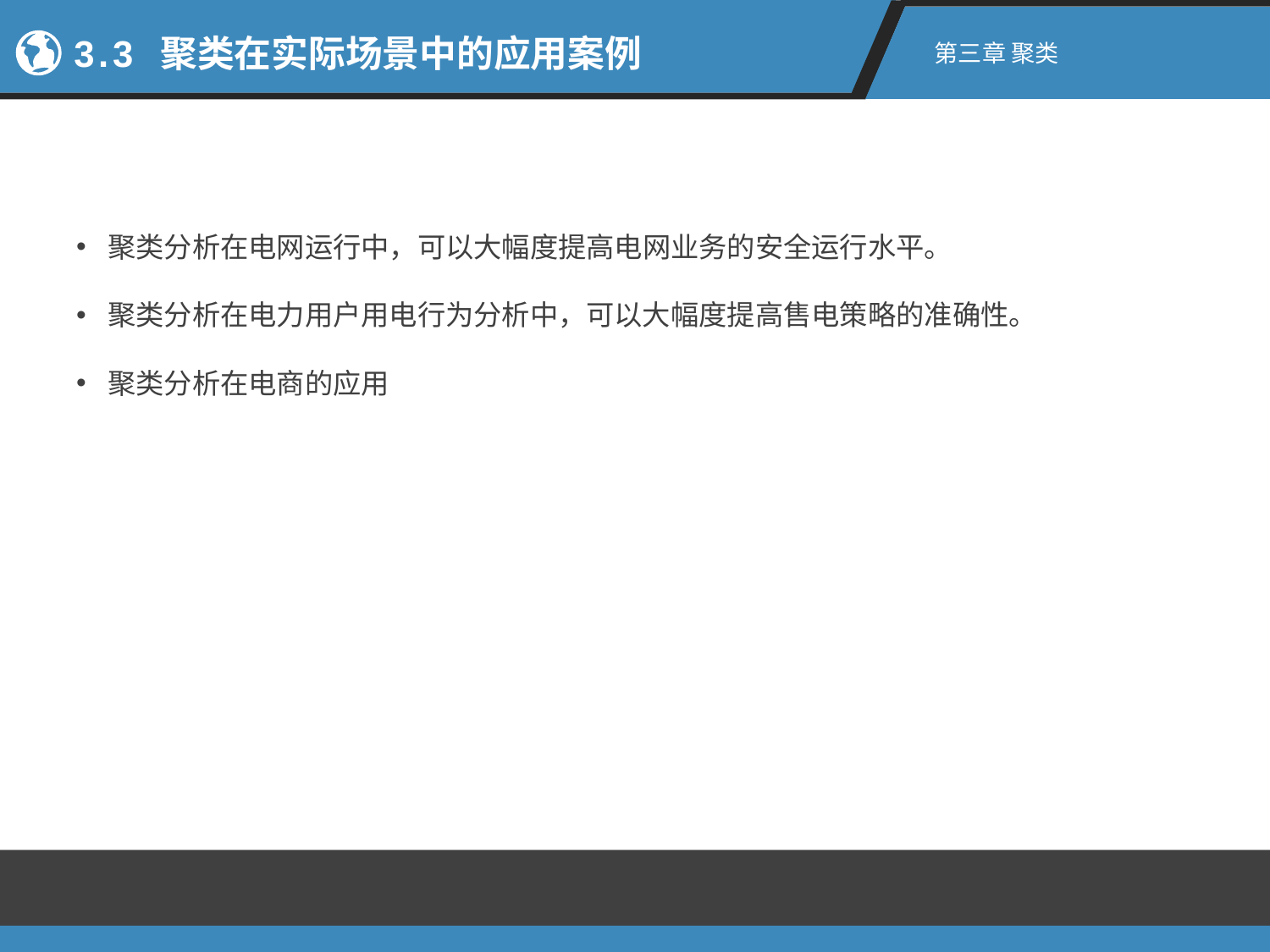

3.3 聚类在实际场景中的应用案例

第三章 聚类
聚类分析在电网运行中，可以大幅度提高电网业务的安全运行水平。
聚类分析在电力用户用电行为分析中，可以大幅度提高售电策略的准确性。
聚类分析在电商的应用